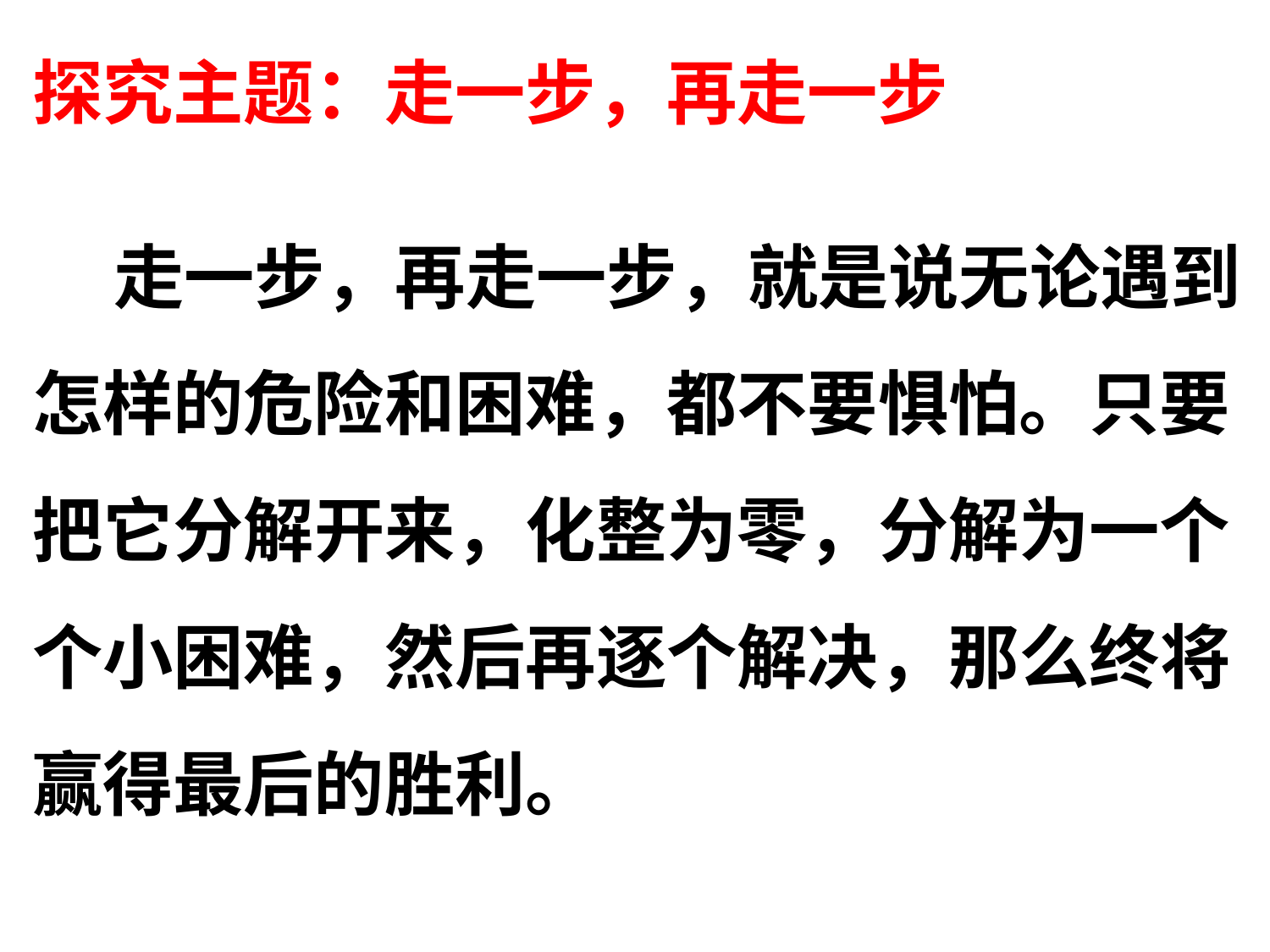

探究主题：走一步，再走一步
    走一步，再走一步，就是说无论遇到怎样的危险和困难，都不要惧怕。只要把它分解开来，化整为零，分解为一个个小困难，然后再逐个解决，那么终将赢得最后的胜利。